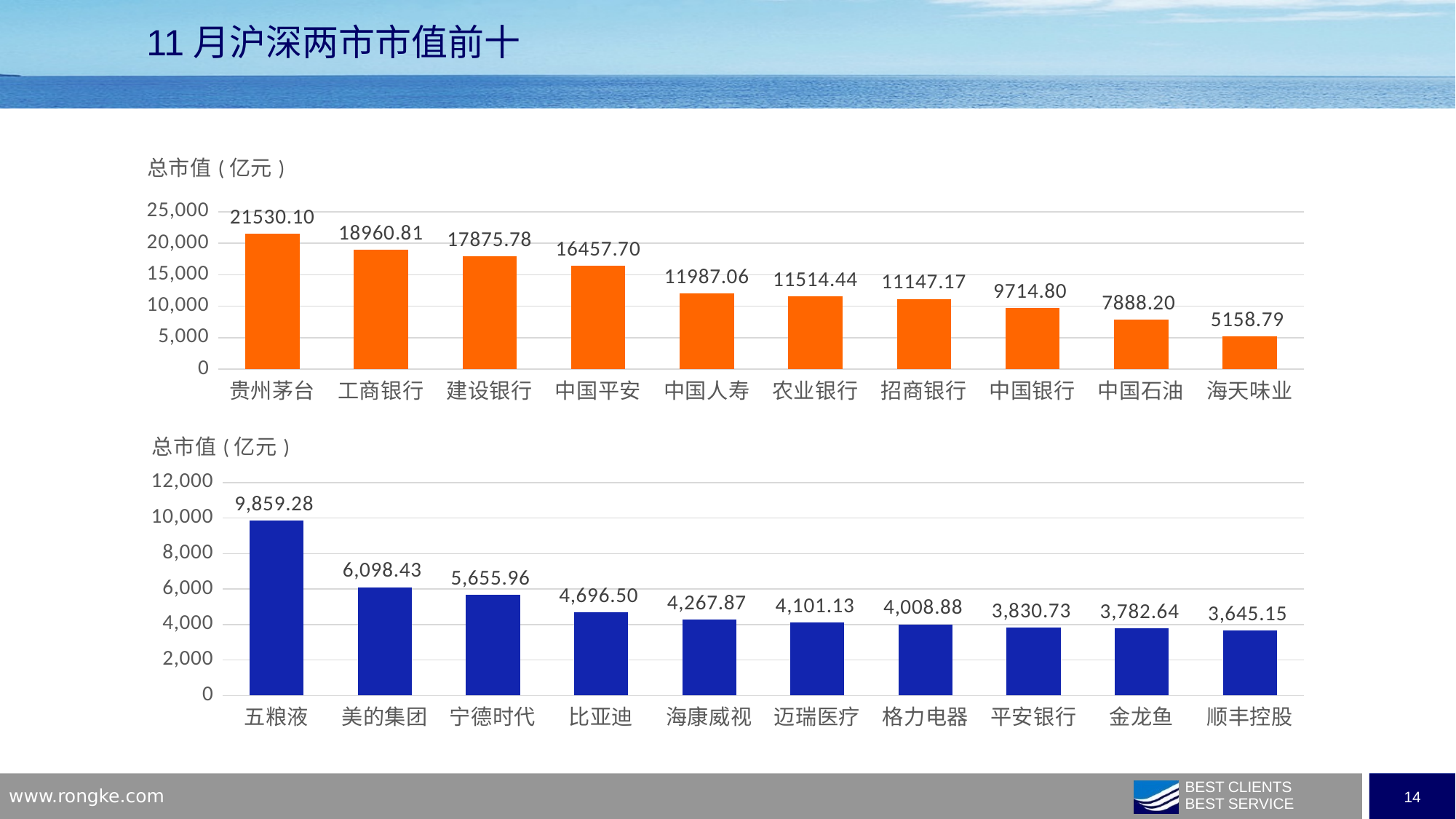

11月沪深两市市值前十

### Chart: 总市值(亿元)

| Category |  |
|---|---|
| 贵州茅台 | 21530.0997 |
| 工商银行 | 18960.8129 |
| 建设银行 | 17875.7849 |
| 中国平安 | 16457.7013 |
| 中国人寿 | 11987.0614 |
| 农业银行 | 11514.4418 |
| 招商银行 | 11147.1718 |
| 中国银行 | 9714.7971 |
| 中国石油 | 7888.2041 |
| 海天味业 | 5158.7856 |

### Chart: 总市值(亿元)

| Category |  |
|---|---|
| 五粮液 | 9859.2843 |
| 美的集团 | 6098.4297 |
| 宁德时代 | 5655.9629 |
| 比亚迪 | 4696.4979 |
| 海康威视 | 4267.8664 |
| 迈瑞医疗 | 4101.1345 |
| 格力电器 | 4008.8831 |
| 平安银行 | 3830.7283 |
| 金龙鱼 | 3782.6444 |
| 顺丰控股 | 3645.1524 |